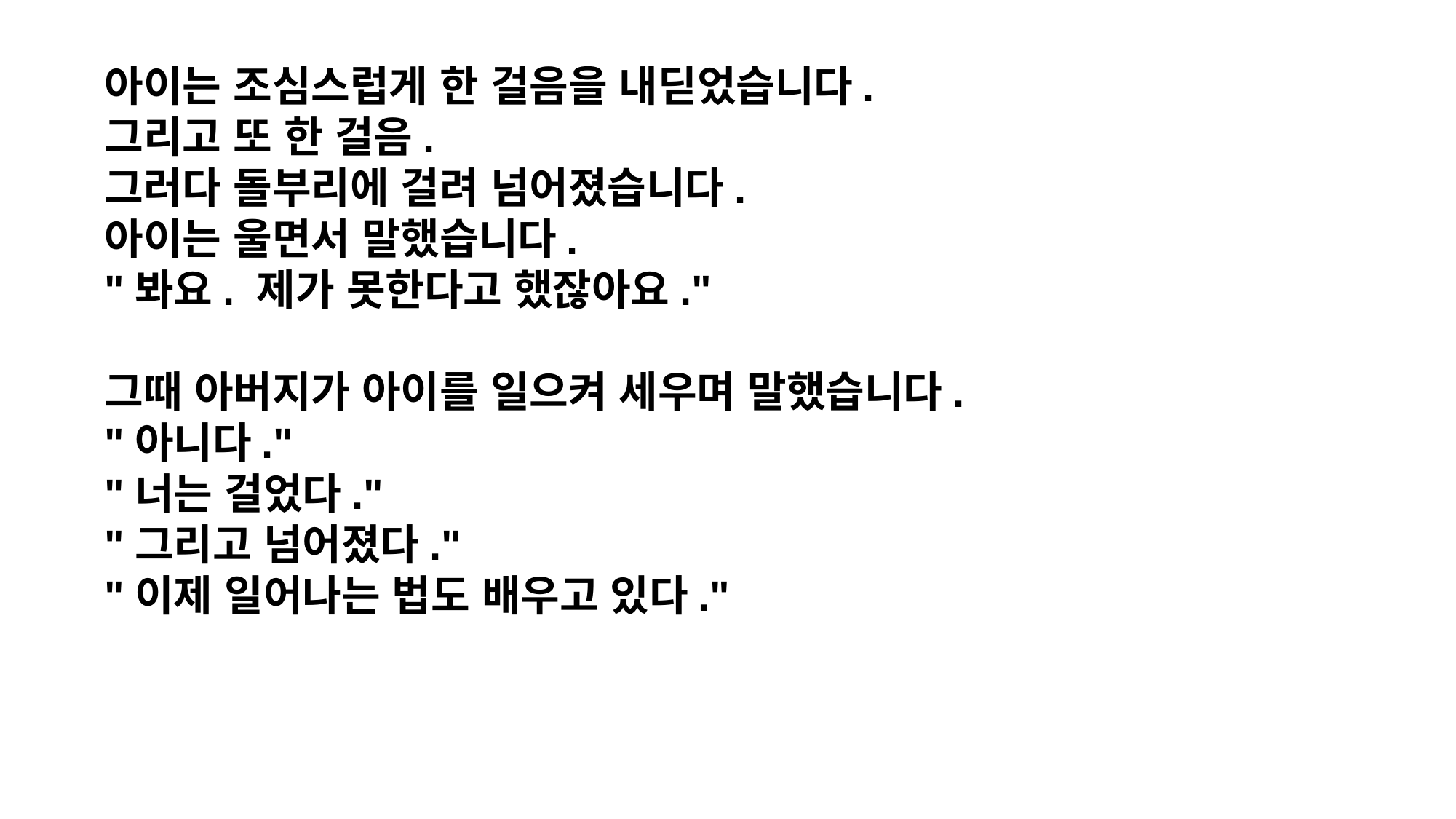

아이는 조심스럽게 한 걸음을 내딛었습니다.
그리고 또 한 걸음.
그러다 돌부리에 걸려 넘어졌습니다.
아이는 울면서 말했습니다.
"봐요. 제가 못한다고 했잖아요."

그때 아버지가 아이를 일으켜 세우며 말했습니다.
"아니다."
"너는 걸었다."
"그리고 넘어졌다."
"이제 일어나는 법도 배우고 있다."